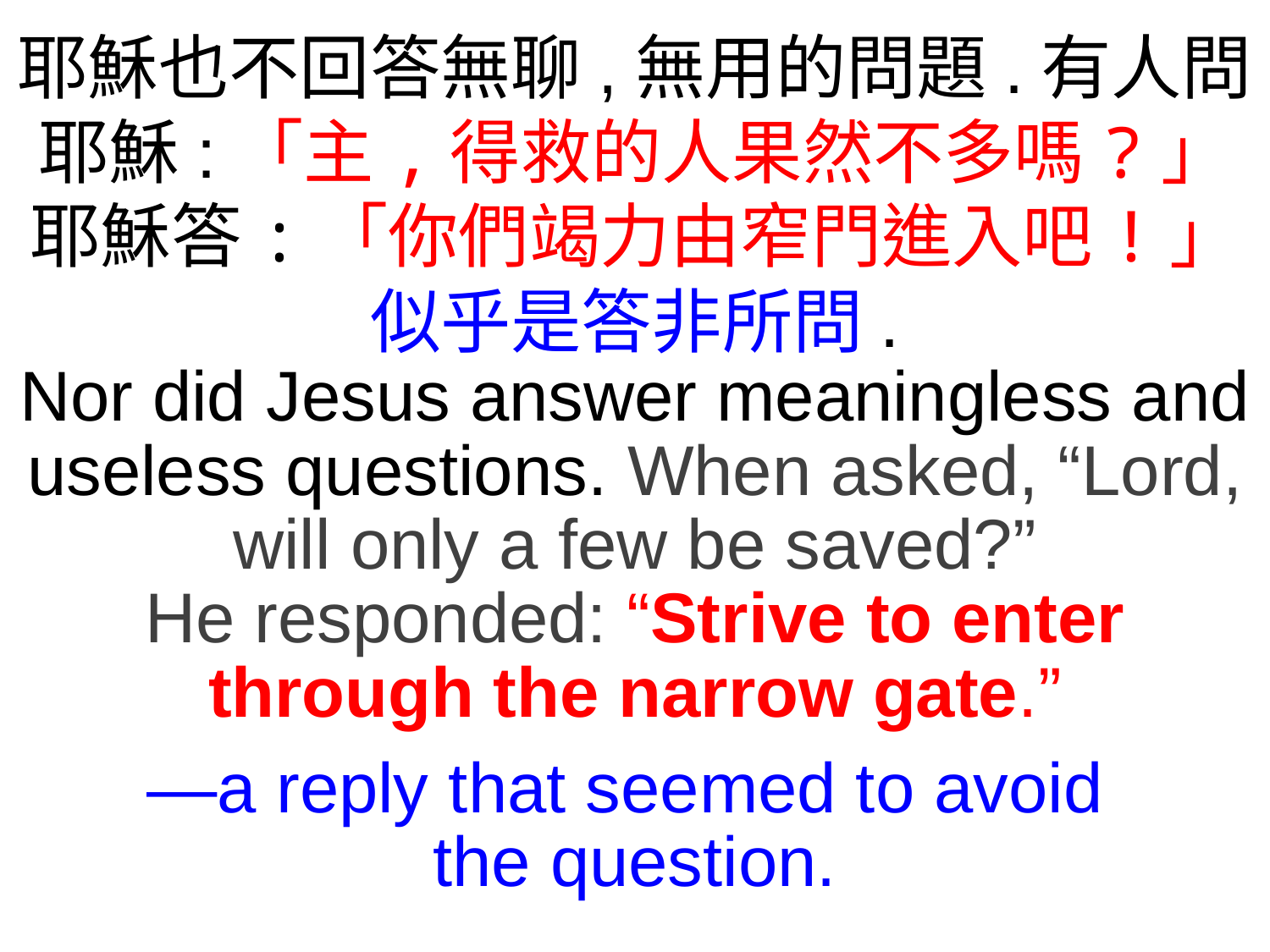

耶穌也不回答無聊,無用的問題.有人問耶穌:「主,得救的人果然不多嗎?」
耶穌答:「你們竭力由窄門進入吧!」
似乎是答非所問.
Nor did Jesus answer meaningless and useless questions. When asked, “Lord, will only a few be saved?”
He responded: “Strive to enter through the narrow gate.”
—a reply that seemed to avoid
the question.